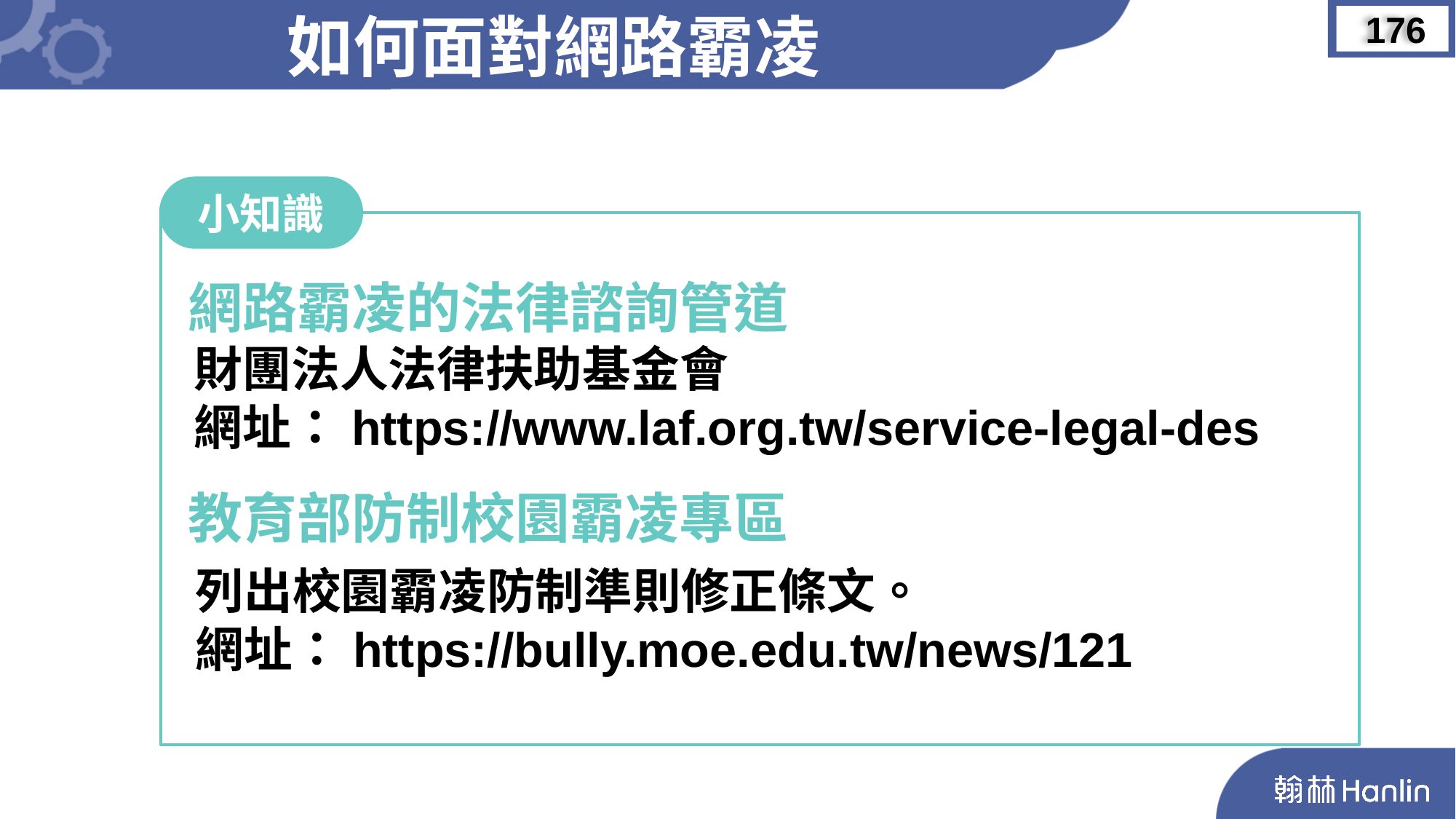

如何面對網路霸凌
176

小知識

網路霸凌的法律諮詢管道
財團法人法律扶助基金會
網址：https://www.laf.org.tw/service-legal-des
教育部防制校園霸凌專區
列出校園霸凌防制準則修正條文。
網址：https://bully.moe.edu.tw/news/121